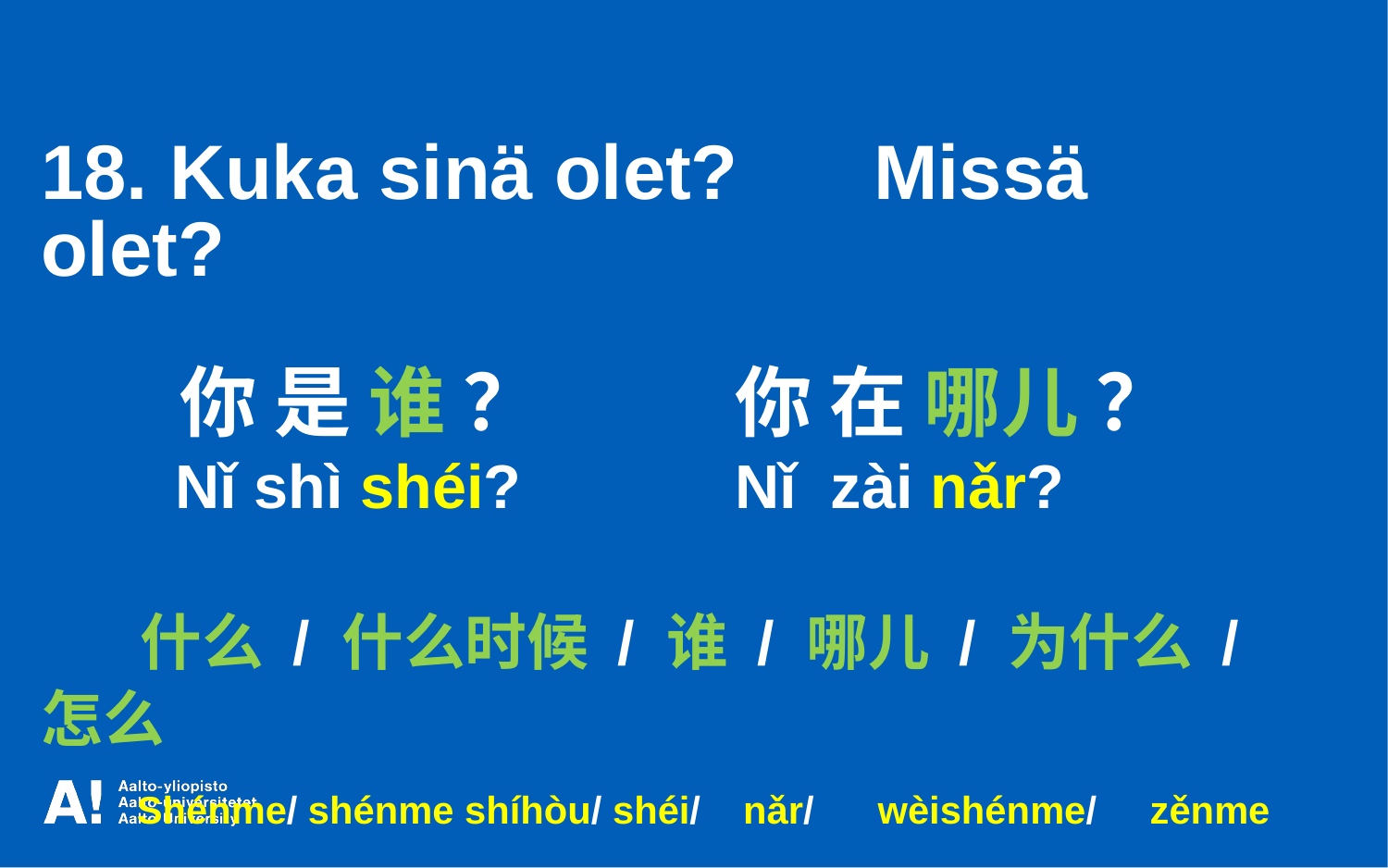

18. Kuka sinä olet? 	Missä olet?

	你 是 谁 ？		你 在 哪儿 ？
       Nǐ shì shéi?  		Nǐ  zài nǎr?

      什么 / 什么时候 / 谁 / 哪儿 / 为什么 / 怎么
         Shénme/ shénme shíhòu/ shéi/    nǎr/      wèishénme/     zěnme
           Mitä      /      milloin     /     kuka /  missä    / miksi        /    miten